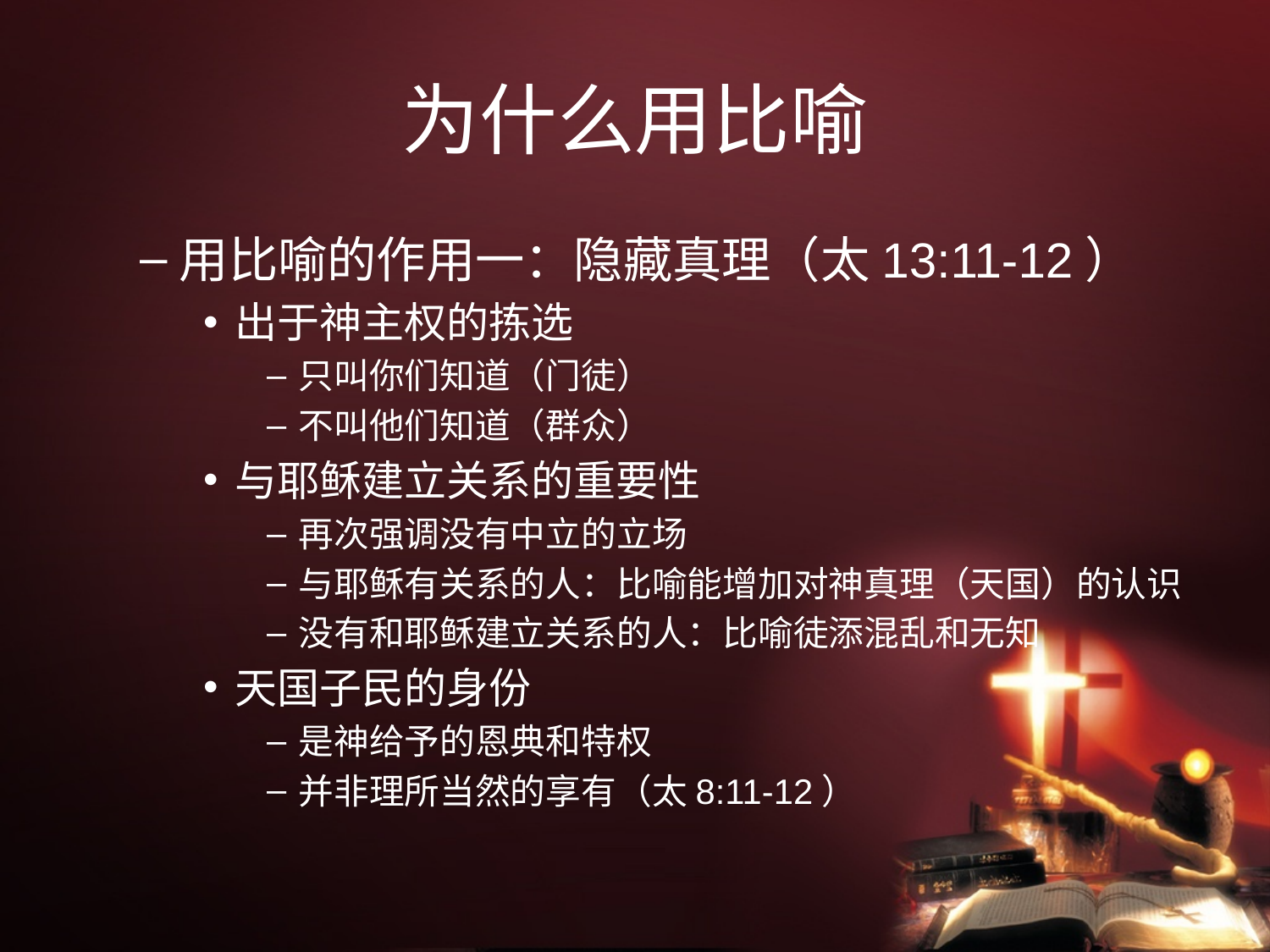

# 为什么用比喻
用比喻的作用一：隐藏真理（太13:11-12）
出于神主权的拣选
只叫你们知道（门徒）
不叫他们知道（群众）
与耶稣建立关系的重要性
再次强调没有中立的立场
与耶稣有关系的人：比喻能增加对神真理（天国）的认识
没有和耶稣建立关系的人：比喻徒添混乱和无知
天国子民的身份
是神给予的恩典和特权
并非理所当然的享有（太8:11-12）